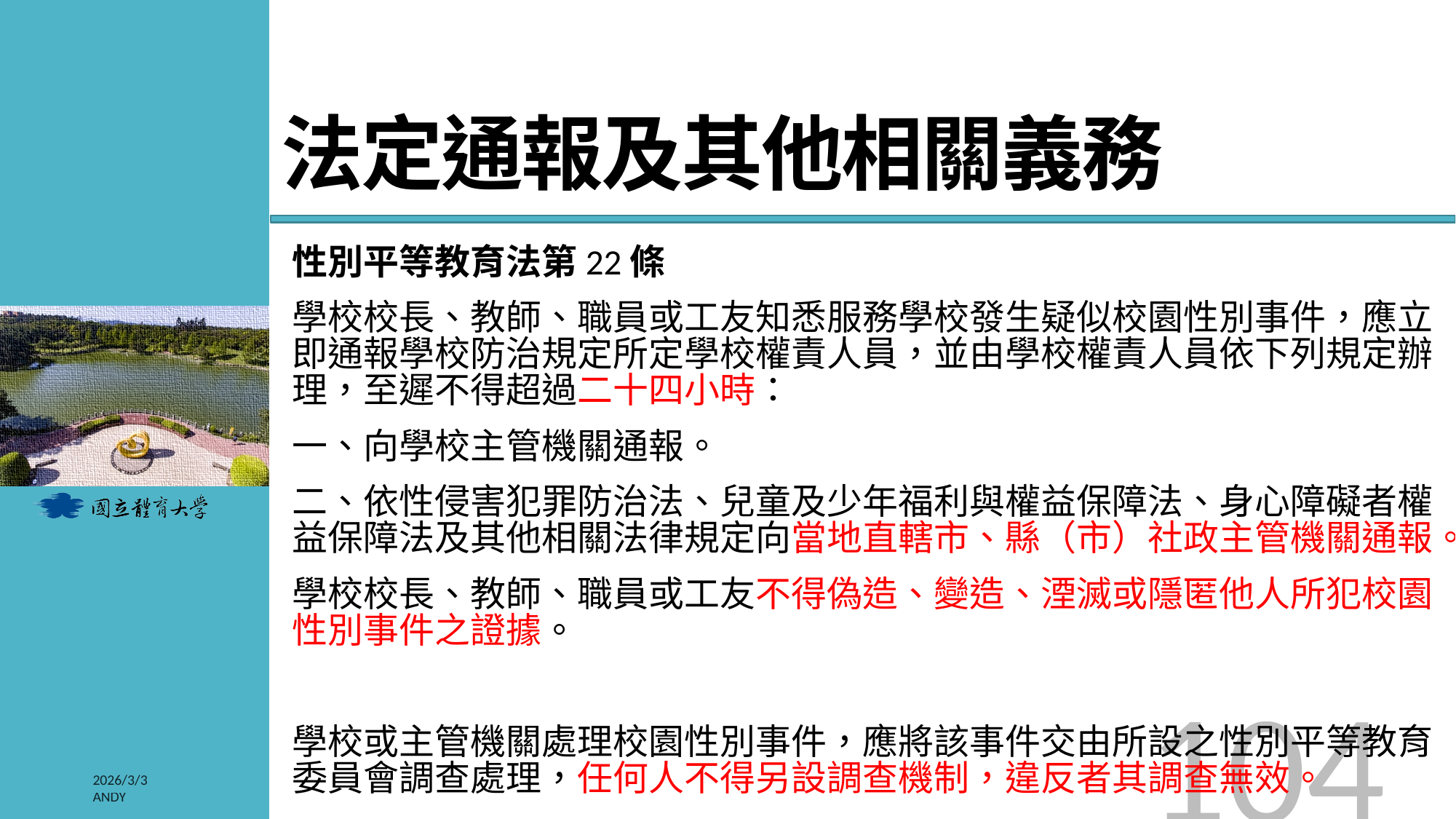

# 法定通報及其他相關義務
性別平等教育法第22條
學校校長、教師、職員或工友知悉服務學校發生疑似校園性別事件，應立即通報學校防治規定所定學校權責人員，並由學校權責人員依下列規定辦理，至遲不得超過二十四小時：
一、向學校主管機關通報。
二、依性侵害犯罪防治法、兒童及少年福利與權益保障法、身心障礙者權益保障法及其他相關法律規定向當地直轄市、縣（市）社政主管機關通報。
學校校長、教師、職員或工友不得偽造、變造、湮滅或隱匿他人所犯校園性別事件之證據。

學校或主管機關處理校園性別事件，應將該事件交由所設之性別平等教育委員會調查處理，任何人不得另設調查機制，違反者其調查無效。
104
2026/3/3
Andy